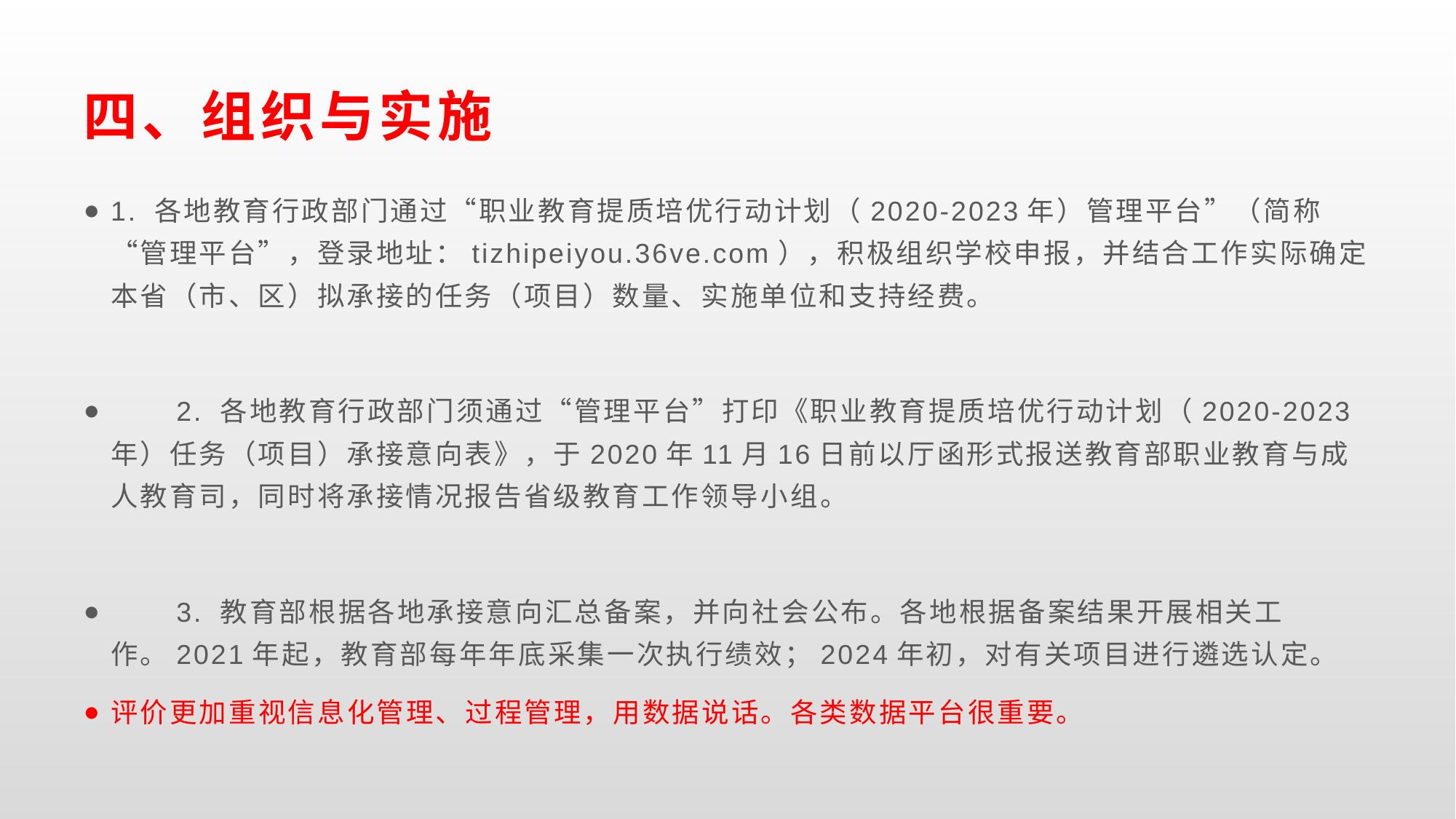

# 四、组织与实施
1. 各地教育行政部门通过“职业教育提质培优行动计划（2020-2023年）管理平台”（简称“管理平台”，登录地址：tizhipeiyou.36ve.com），积极组织学校申报，并结合工作实际确定本省（市、区）拟承接的任务（项目）数量、实施单位和支持经费。

　　2. 各地教育行政部门须通过“管理平台”打印《职业教育提质培优行动计划（2020-2023年）任务（项目）承接意向表》，于2020年11月16日前以厅函形式报送教育部职业教育与成人教育司，同时将承接情况报告省级教育工作领导小组。

　　3. 教育部根据各地承接意向汇总备案，并向社会公布。各地根据备案结果开展相关工作。2021年起，教育部每年年底采集一次执行绩效；2024年初，对有关项目进行遴选认定。
评价更加重视信息化管理、过程管理，用数据说话。各类数据平台很重要。